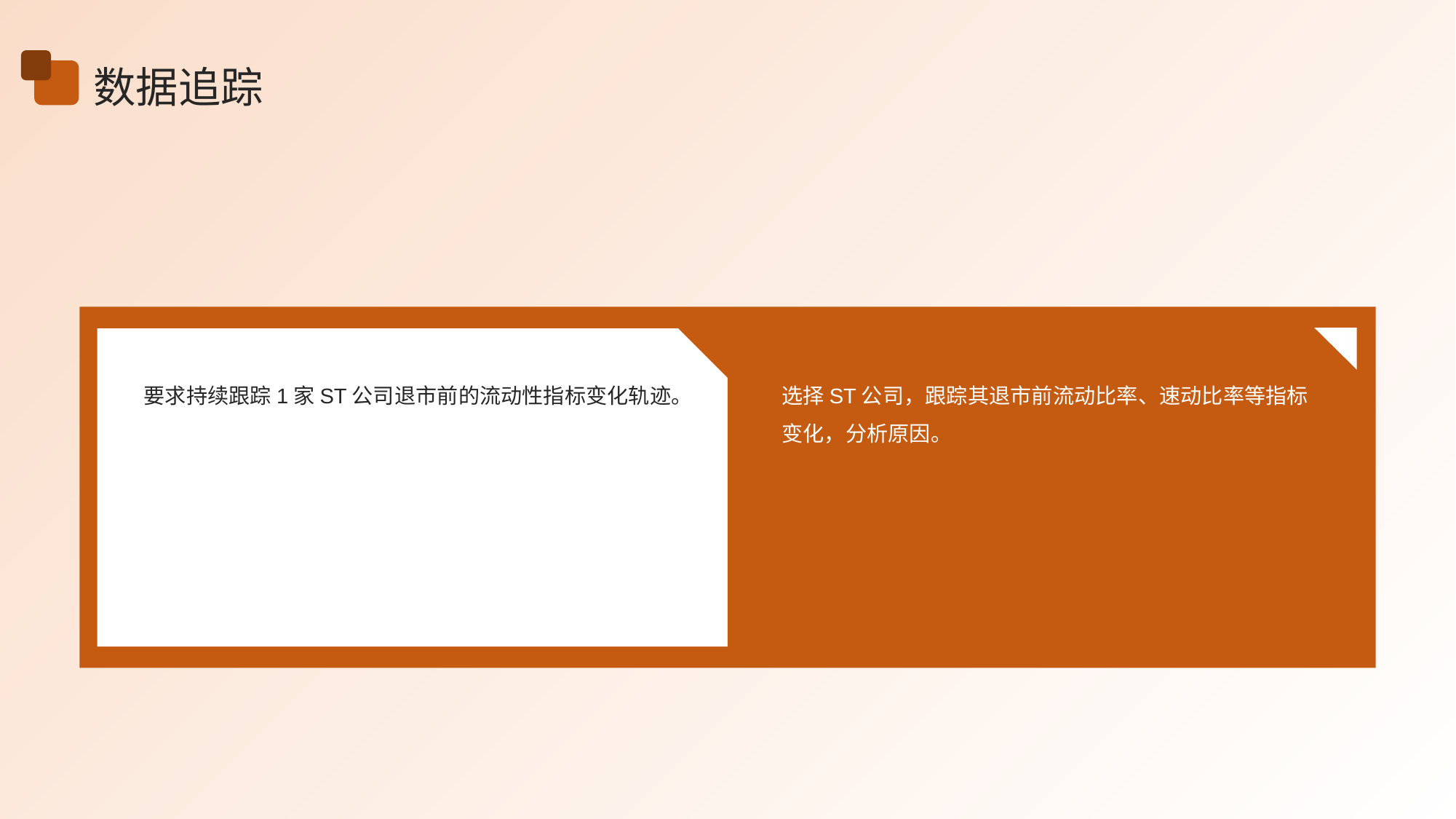

数据追踪

要求持续跟踪1家ST公司退市前的流动性指标变化轨迹。
选择ST公司，跟踪其退市前流动比率、速动比率等指标变化，分析原因。